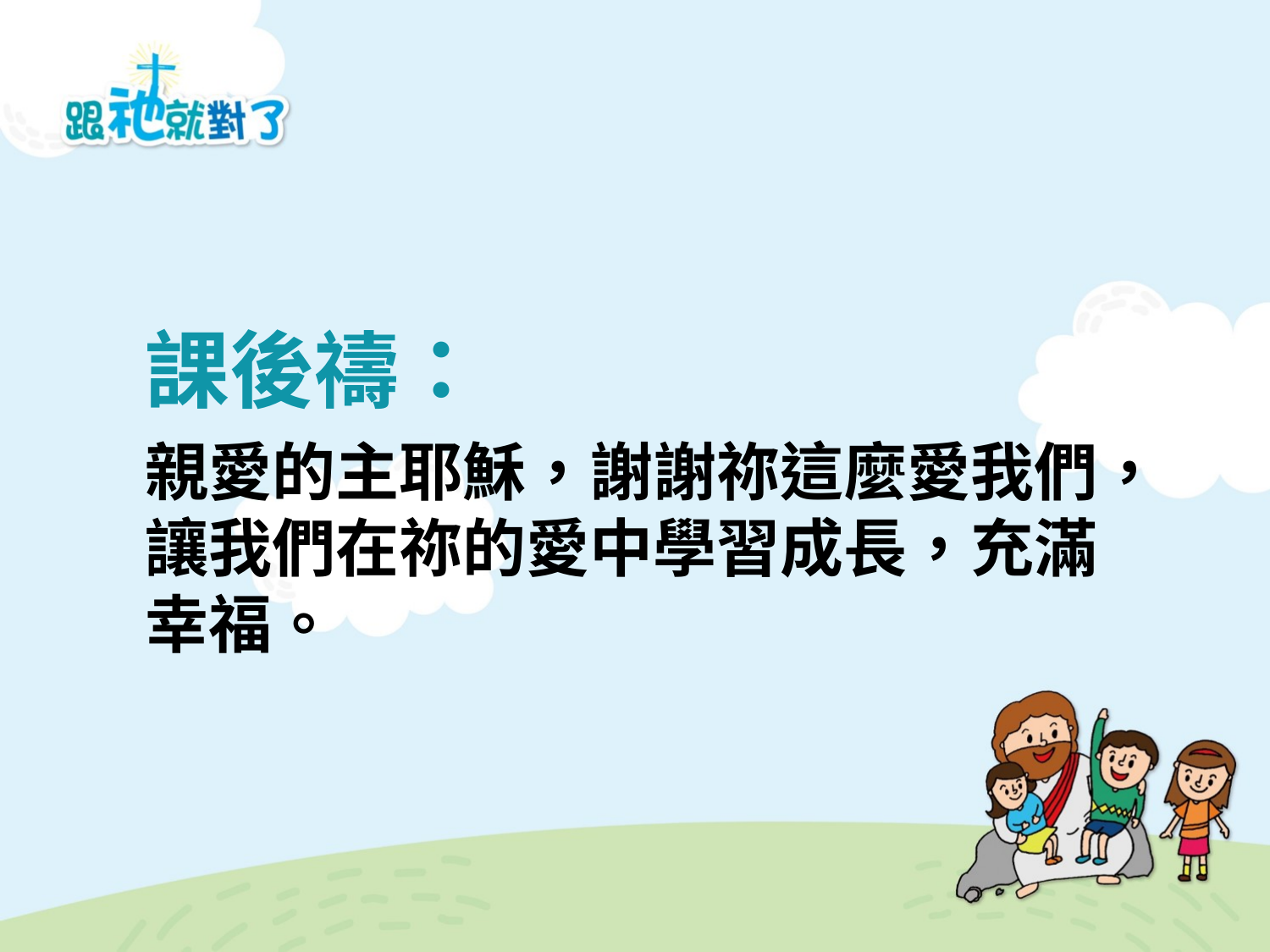

課後禱：
親愛的主耶穌，謝謝祢這麼愛我們，讓我們在祢的愛中學習成長，充滿幸福。